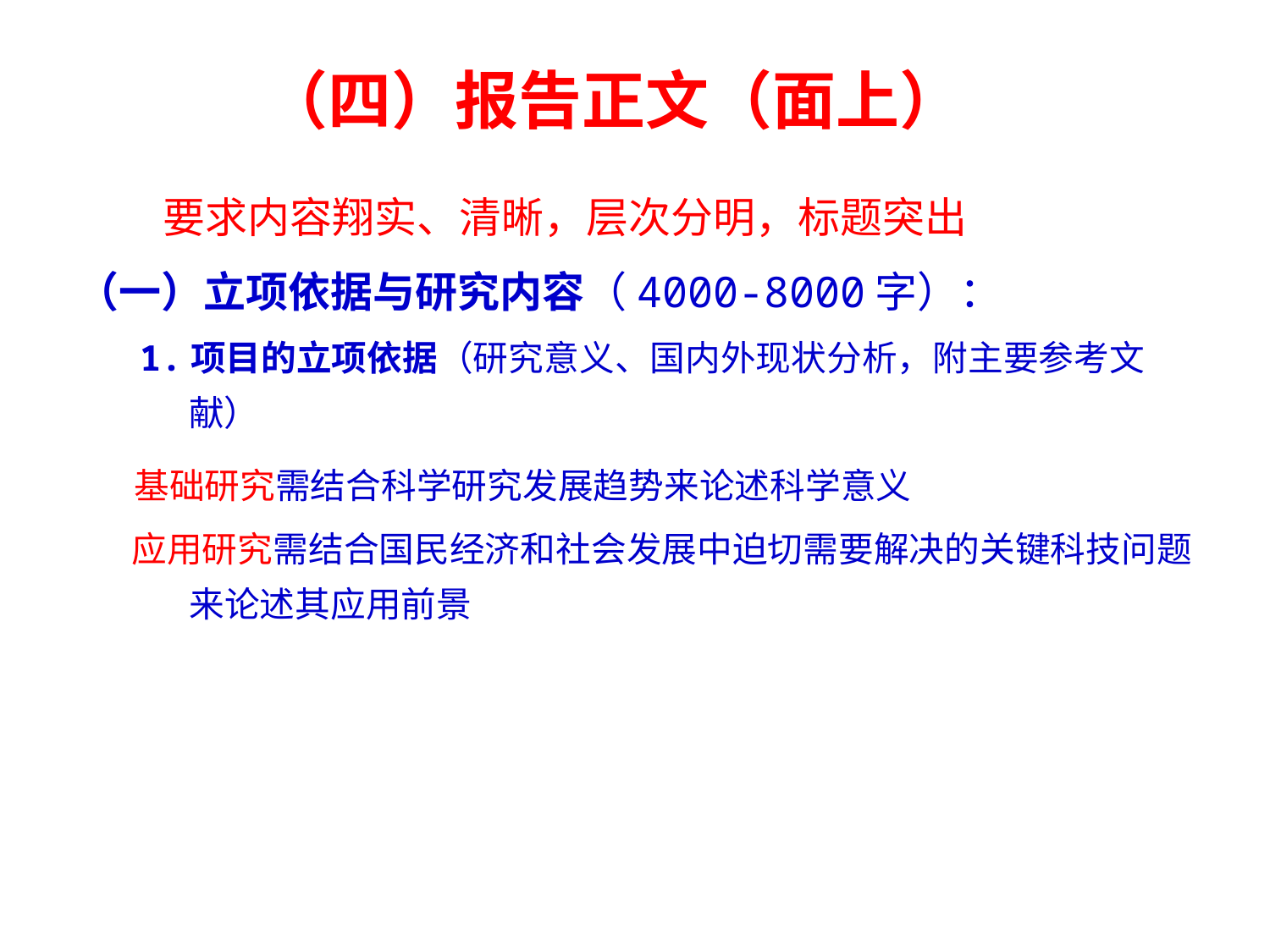

# （四）报告正文（面上）
        要求内容翔实、清晰，层次分明，标题突出
（一）立项依据与研究内容（4000-8000字）：
   1.项目的立项依据（研究意义、国内外现状分析，附主要参考文献）
     基础研究需结合科学研究发展趋势来论述科学意义
      应用研究需结合国民经济和社会发展中迫切需要解决的关键科技问题来论述其应用前景